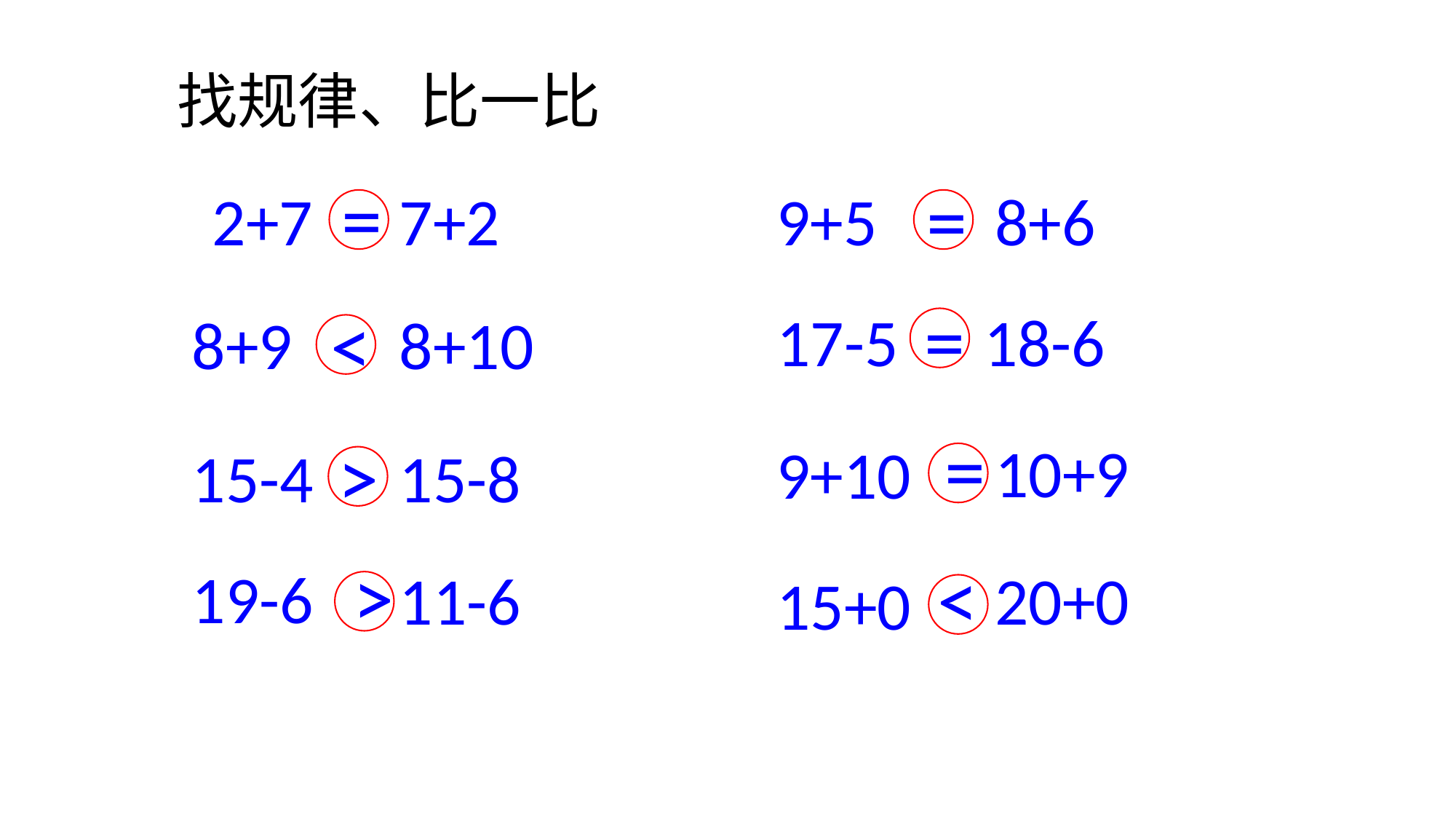

找规律、比一比
=
=
2+7
7+2
9+5
8+6

=
<
17-5
18-6
8+9
8+10

=
>
10+9
9+10
15-4
15-8

>
<
19-6
20+0
11-6
15+0